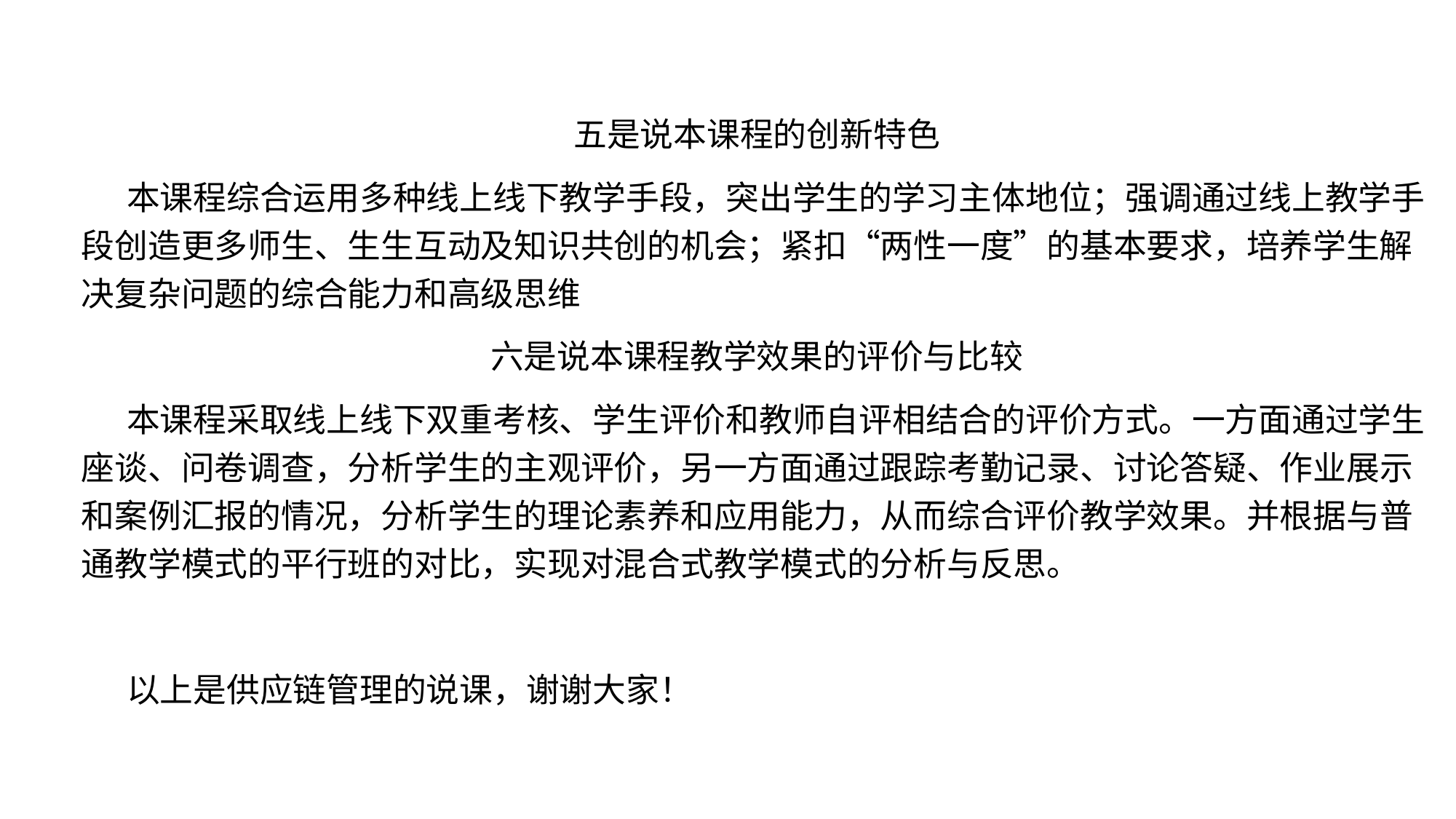

五是说本课程的创新特色
     本课程综合运用多种线上线下教学手段，突出学生的学习主体地位；强调通过线上教学手段创造更多师生、生生互动及知识共创的机会；紧扣“两性一度”的基本要求，培养学生解决复杂问题的综合能力和高级思维
六是说本课程教学效果的评价与比较
     本课程采取线上线下双重考核、学生评价和教师自评相结合的评价方式。一方面通过学生座谈、问卷调查，分析学生的主观评价，另一方面通过跟踪考勤记录、讨论答疑、作业展示和案例汇报的情况，分析学生的理论素养和应用能力，从而综合评价教学效果。并根据与普通教学模式的平行班的对比，实现对混合式教学模式的分析与反思。

     以上是供应链管理的说课，谢谢大家！